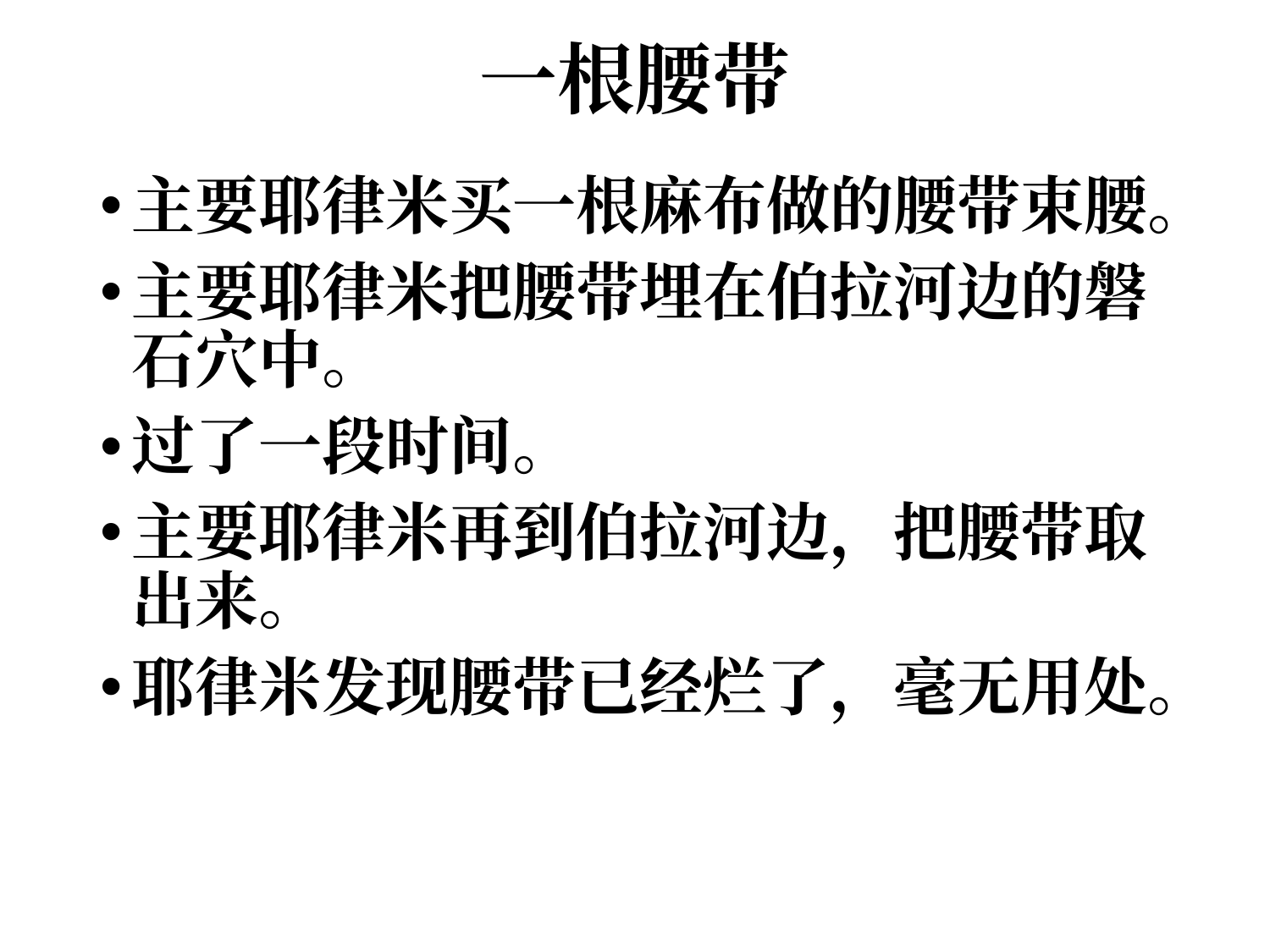

# 一根腰带
主要耶律米买一根麻布做的腰带束腰。
主要耶律米把腰带埋在伯拉河边的磐石穴中。
过了一段时间。
主要耶律米再到伯拉河边，把腰带取出来。
耶律米发现腰带已经烂了，毫无用处。